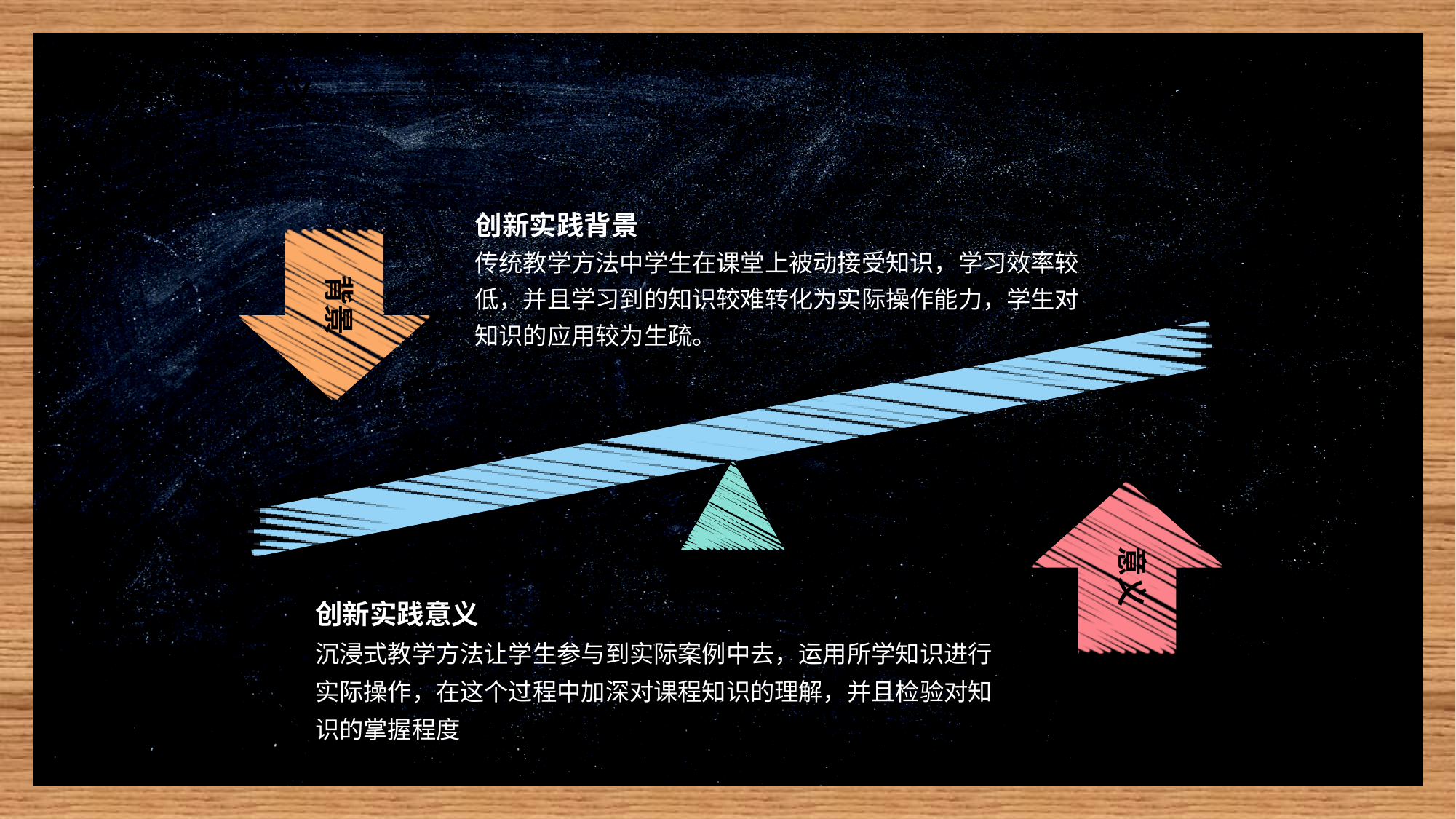

1
背景和意义
创新实践背景
传统教学方法中学生在课堂上被动接受知识，学习效率较低，并且学习到的知识较难转化为实际操作能力，学生对知识的应用较为生疏。

背景

意义
创新实践意义
沉浸式教学方法让学生参与到实际案例中去，运用所学知识进行实际操作，在这个过程中加深对课程知识的理解，并且检验对知识的掌握程度